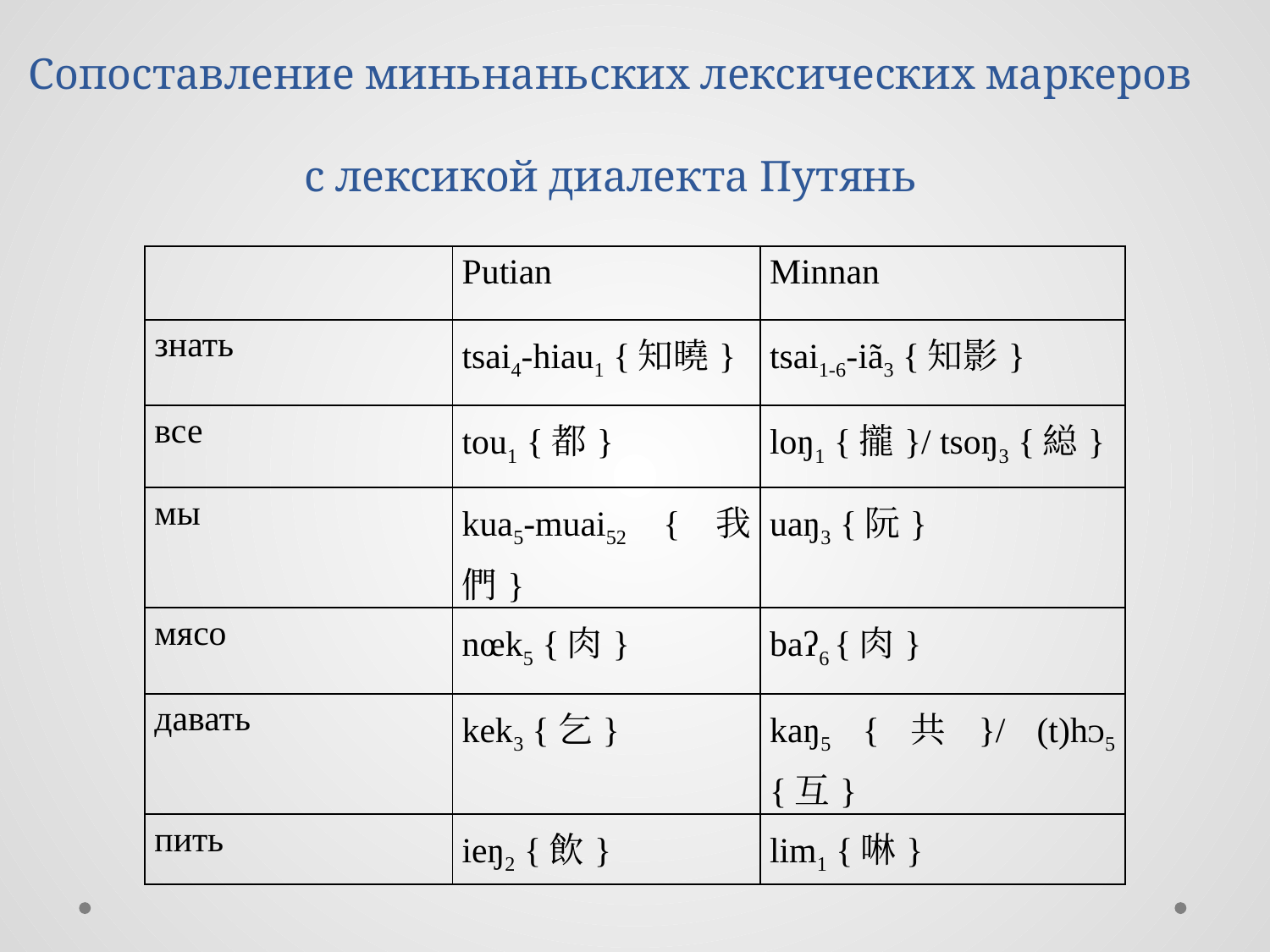

# Сопоставление миньнаньских лексических маркеров с лексикой диалекта Путянь
|  | Putian | Minnan |
| --- | --- | --- |
| знать | tsai4-hiau1 {知曉} | tsai1-6-iã3 {知影} |
| все | tou1 {都} | loŋ1 {攏}/ tsoŋ3 {縂} |
| мы | kua5-muai52 {我們} | uaŋ3 {阮} |
| мясо | nœk5 {肉} | baʔ6 {肉} |
| давать | kek3 {乞} | kaŋ5 {共}/ (t)hᴐ5 {互} |
| пить | ieŋ2 {飲} | lim1 {啉} |